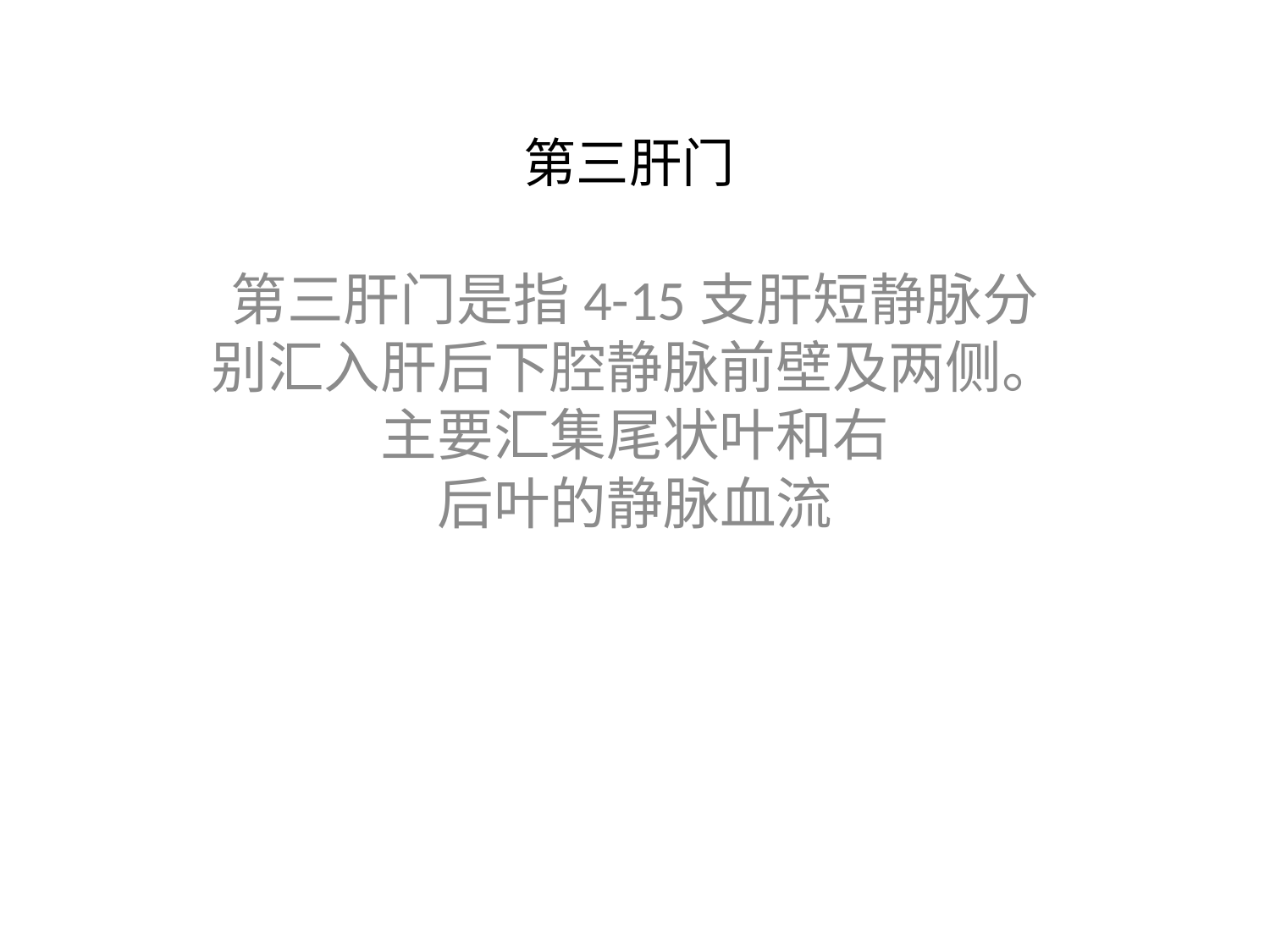

# 第三肝门
第三肝门是指4-15支肝短静脉分别汇入肝后下腔静脉前壁及两侧。主要汇集尾状叶和右
后叶的静脉血流